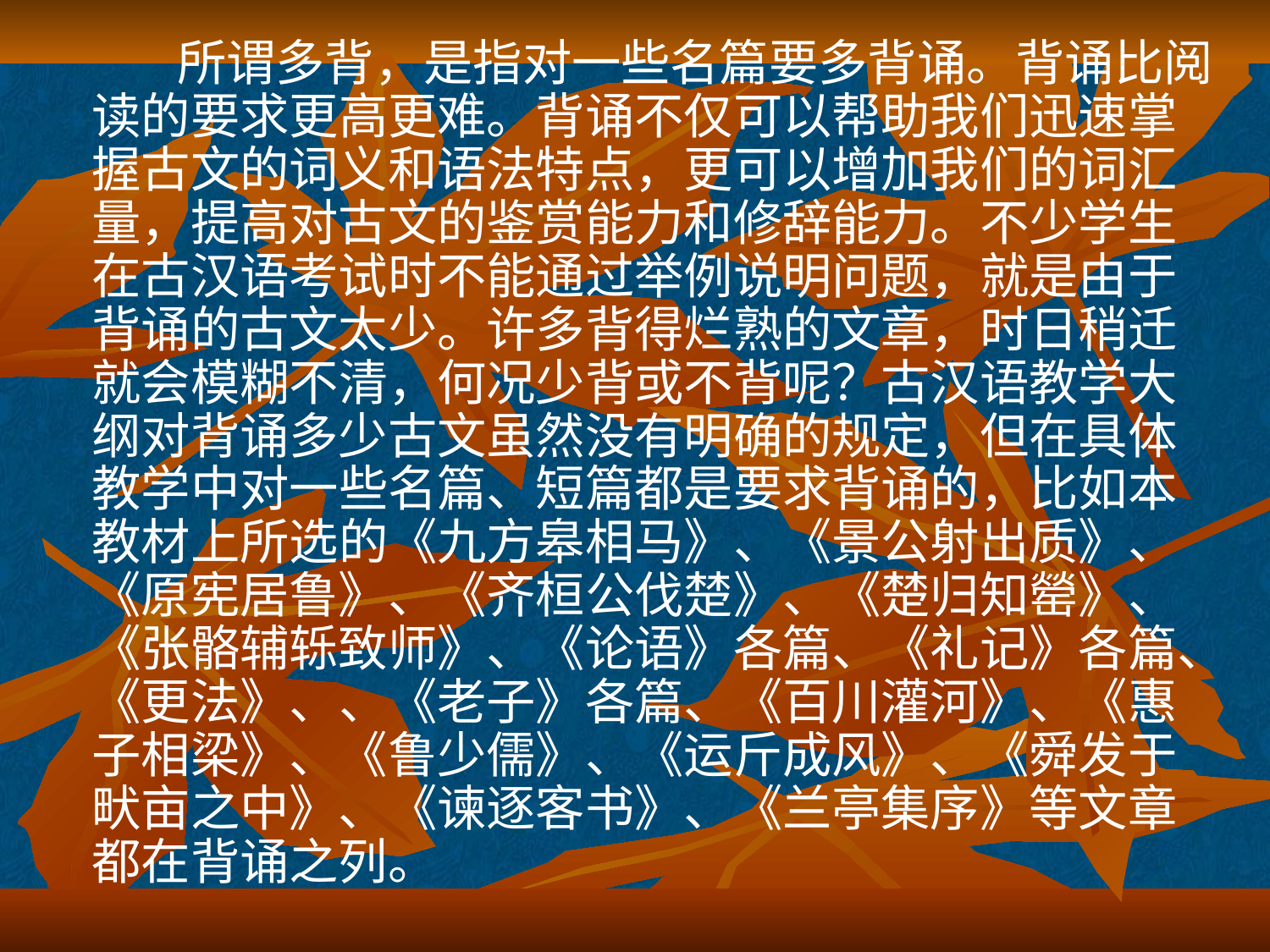

所谓多背，是指对一些名篇要多背诵。背诵比阅读的要求更高更难。背诵不仅可以帮助我们迅速掌握古文的词义和语法特点，更可以增加我们的词汇量，提高对古文的鉴赏能力和修辞能力。不少学生在古汉语考试时不能通过举例说明问题，就是由于背诵的古文太少。许多背得烂熟的文章，时日稍迁就会模糊不清，何况少背或不背呢？古汉语教学大纲对背诵多少古文虽然没有明确的规定，但在具体教学中对一些名篇、短篇都是要求背诵的，比如本教材上所选的《九方皋相马》、《景公射出质》、《原宪居鲁》、《齐桓公伐楚》、《楚归知罃》、《张骼辅轹致师》、《论语》各篇、《礼记》各篇、《更法》、、《老子》各篇、《百川灌河》、《惠子相梁》、《鲁少儒》、《运斤成风》、《舜发于畎亩之中》、《谏逐客书》、《兰亭集序》等文章都在背诵之列。